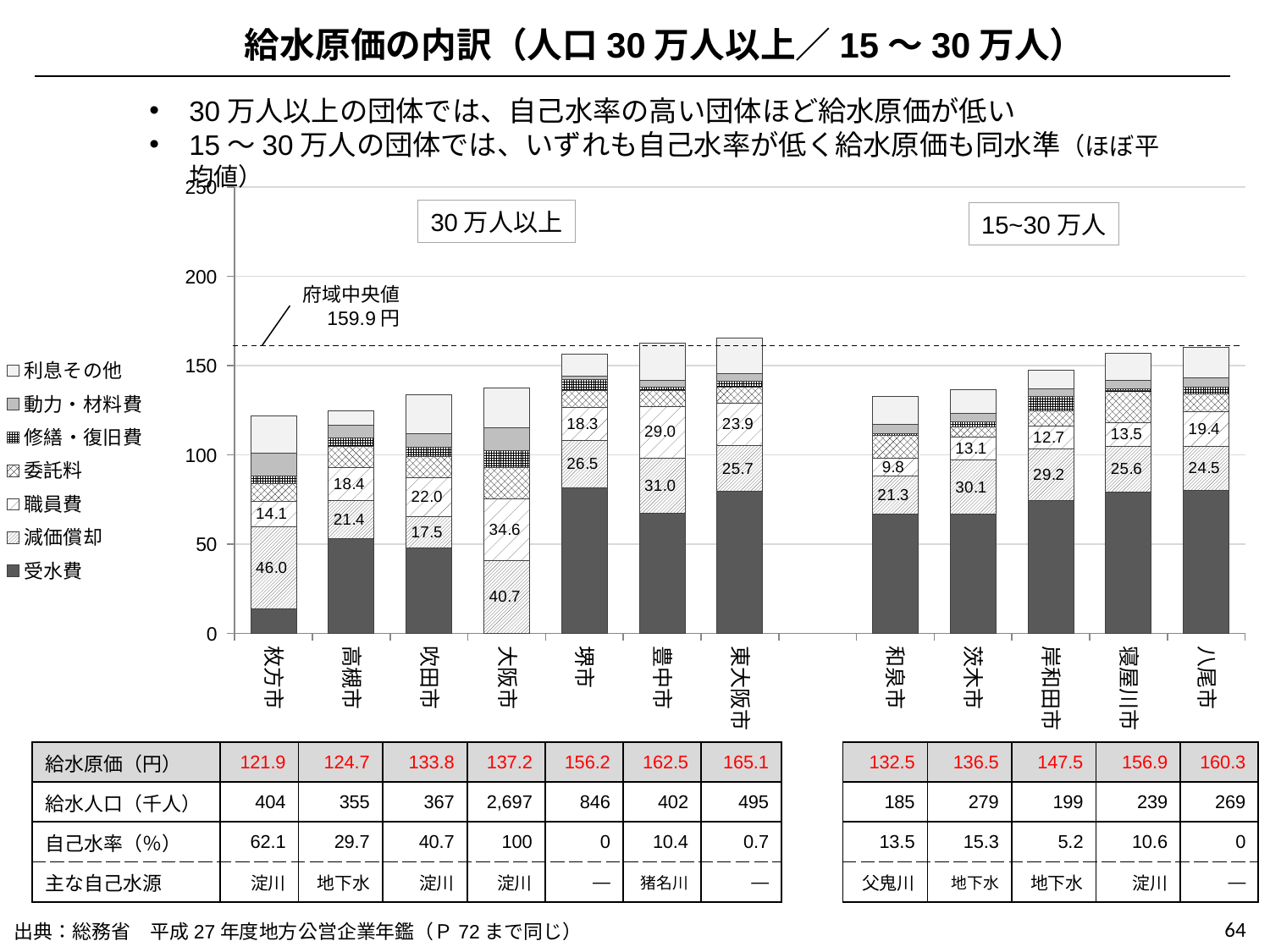

給水原価の内訳（人口30万人以上／15～30万人）
30万人以上の団体では、自己水率の高い団体ほど給水原価が低い
15～30万人の団体では、いずれも自己水率が低く給水原価も同水準（ほぼ平均値）

### Chart

| Category | 受水費 | 減価償却 | 職員費 | 委託料 | 修繕・復旧費 | 動力・材料費 | 利息その他 |
|---|---|---|---|---|---|---|---|
| 枚方市 | 13.75755 | 45.96945 | 14.09388 | 9.92395 | 4.5010200000000005 | 12.7731 | 20.89936 |
| 高槻市 | 53.06502 | 21.44487 | 18.40045 | 11.78266 | 4.63816 | 7.3927499999999995 | 7.92615 |
| 吹田市 | 47.92668 | 17.48185 | 21.96977 | 11.6866 | 5.098380000000001 | 7.619699999999999 | 22.0229 |
| 大阪市 | 0.0 | 40.72556 | 34.63768 | 17.5491 | 9.387 | 12.73054 | 22.151270000000004 |
| 堺市 | 81.47196 | 26.53464 | 18.28541 | 9.90863 | 5.90776 | 1.8256900000000003 | 12.270399999999999 |
| 豊中市 | 67.14351 | 31.04712 | 29.01653 | 8.99504 | 1.73947 | 3.8996700000000004 | 20.626199999999997 |
| 東大阪市 | 79.3519 | 25.74662 | 23.88083 | 8.7112 | 3.48132 | 4.36301 | 19.605040000000002 |
|  | None | None | None | None | None | None | None |
| 和泉市 | 66.84289 | 21.3355 | 9.77379 | 13.14092 | 0.63724 | 5.497129999999999 | 15.251080000000002 |
| 茨木市 | 66.80922 | 30.11371 | 13.09297 | 5.62489 | 2.85912 | 4.5313 | 13.483899999999998 |
| 岸和田市 | 74.27221 | 29.17852 | 12.66254 | 8.38987 | 8.06907 | 4.39427 | 10.51613 |
| 寝屋川市 | 79.13707 | 25.56147 | 13.46595 | 17.61698 | 1.28884 | 4.62506 | 15.23314 |
| 八尾市 | 80.25109 | 24.49524 | 19.39639 | 9.80289 | 3.88617 | 5.29458 | 17.20342 |
30万人以上
15~30万人
府域中央値
159.9円
| 給水原価（円） | 121.9 | 124.7 | 133.8 | 137.2 | 156.2 | 162.5 | 165.1 |  | 132.5 | 136.5 | 147.5 | 156.9 | 160.3 |
| --- | --- | --- | --- | --- | --- | --- | --- | --- | --- | --- | --- | --- | --- |
| 給水人口（千人） | 404 | 355 | 367 | 2,697 | 846 | 402 | 495 |  | 185 | 279 | 199 | 239 | 269 |
| 自己水率（％） | 62.1 | 29.7 | 40.7 | 100 | 0 | 10.4 | 0.7 |  | 13.5 | 15.3 | 5.2 | 10.6 | 0 |
| 主な自己水源 | 淀川 | 地下水 | 淀川 | 淀川 | ― | 猪名川 | ― |  | 父鬼川 | 地下水 | 地下水 | 淀川 | ― |
64
出典：総務省　平成27年度地方公営企業年鑑（Ｐ72まで同じ）